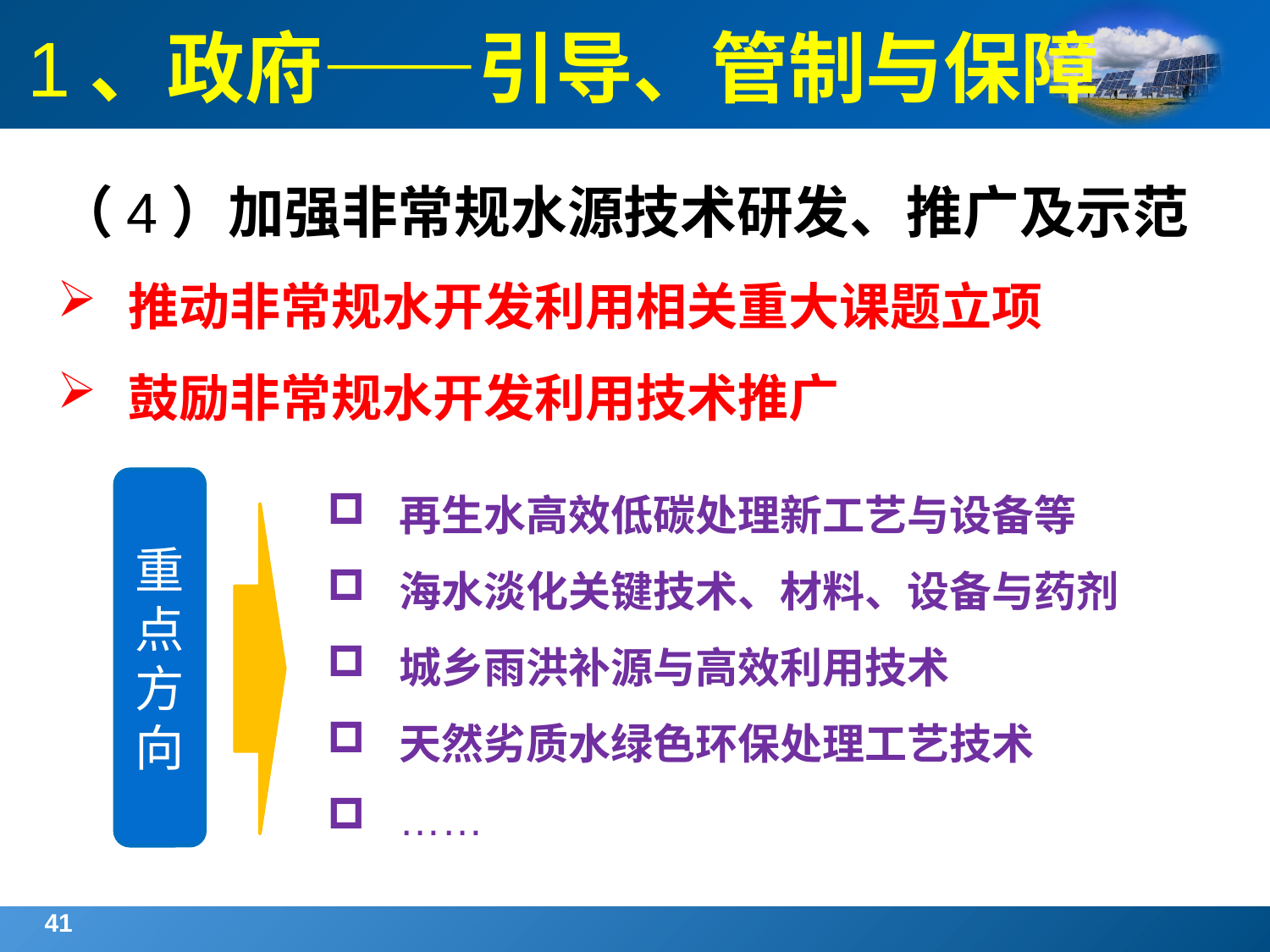

1、政府——引导、管制与保障
（4）加强非常规水源技术研发、推广及示范
推动非常规水开发利用相关重大课题立项
鼓励非常规水开发利用技术推广
再生水高效低碳处理新工艺与设备等
海水淡化关键技术、材料、设备与药剂
城乡雨洪补源与高效利用技术
天然劣质水绿色环保处理工艺技术
……
重点方向